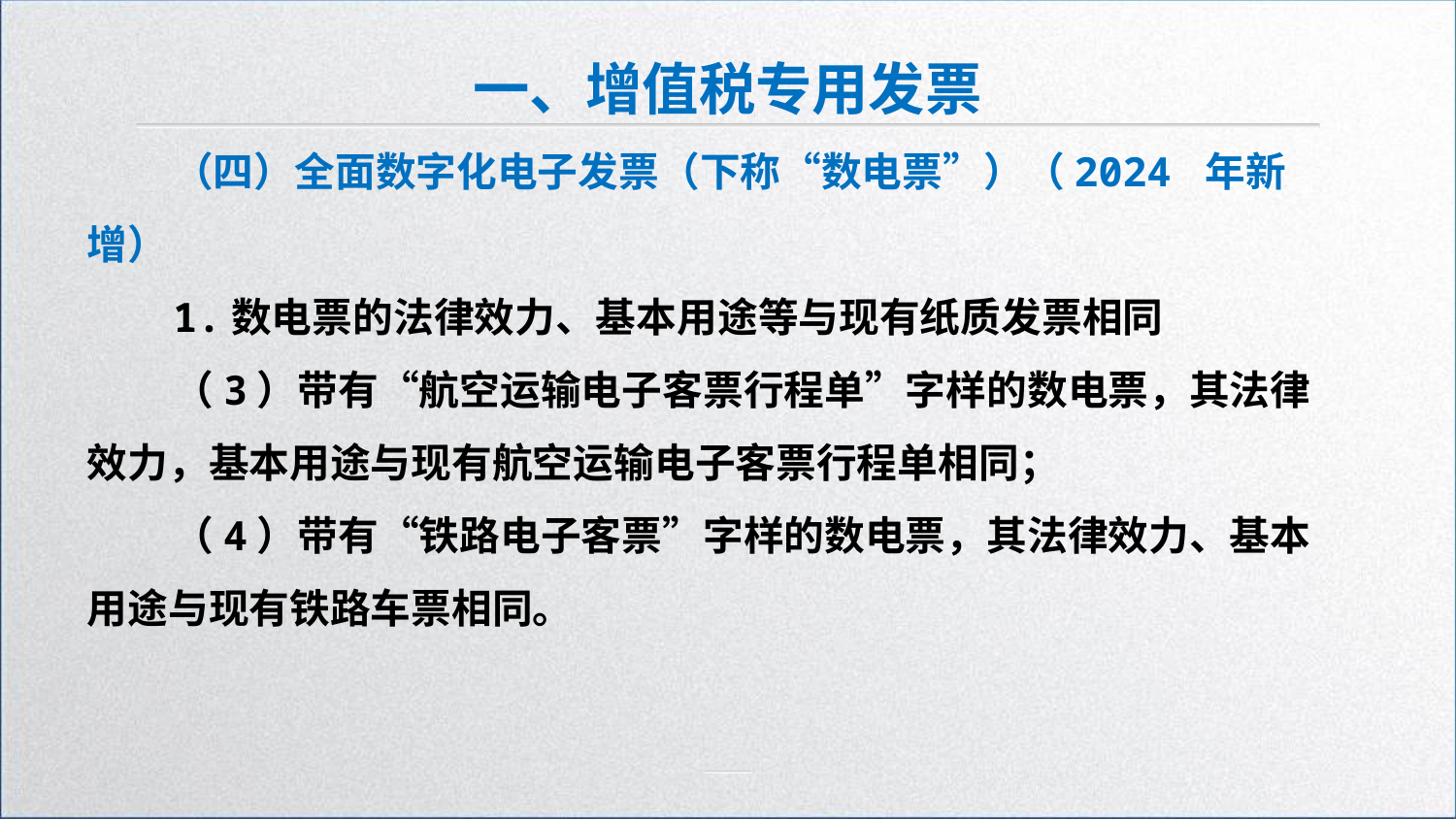

一、增值税专用发票
（四）全面数字化电子发票（下称“数电票”）（2024 年新增）
1.数电票的法律效力、基本用途等与现有纸质发票相同
（3）带有“航空运输电子客票行程单”字样的数电票，其法律效力，基本用途与现有航空运输电子客票行程单相同；
（4）带有“铁路电子客票”字样的数电票，其法律效力、基本用途与现有铁路车票相同。